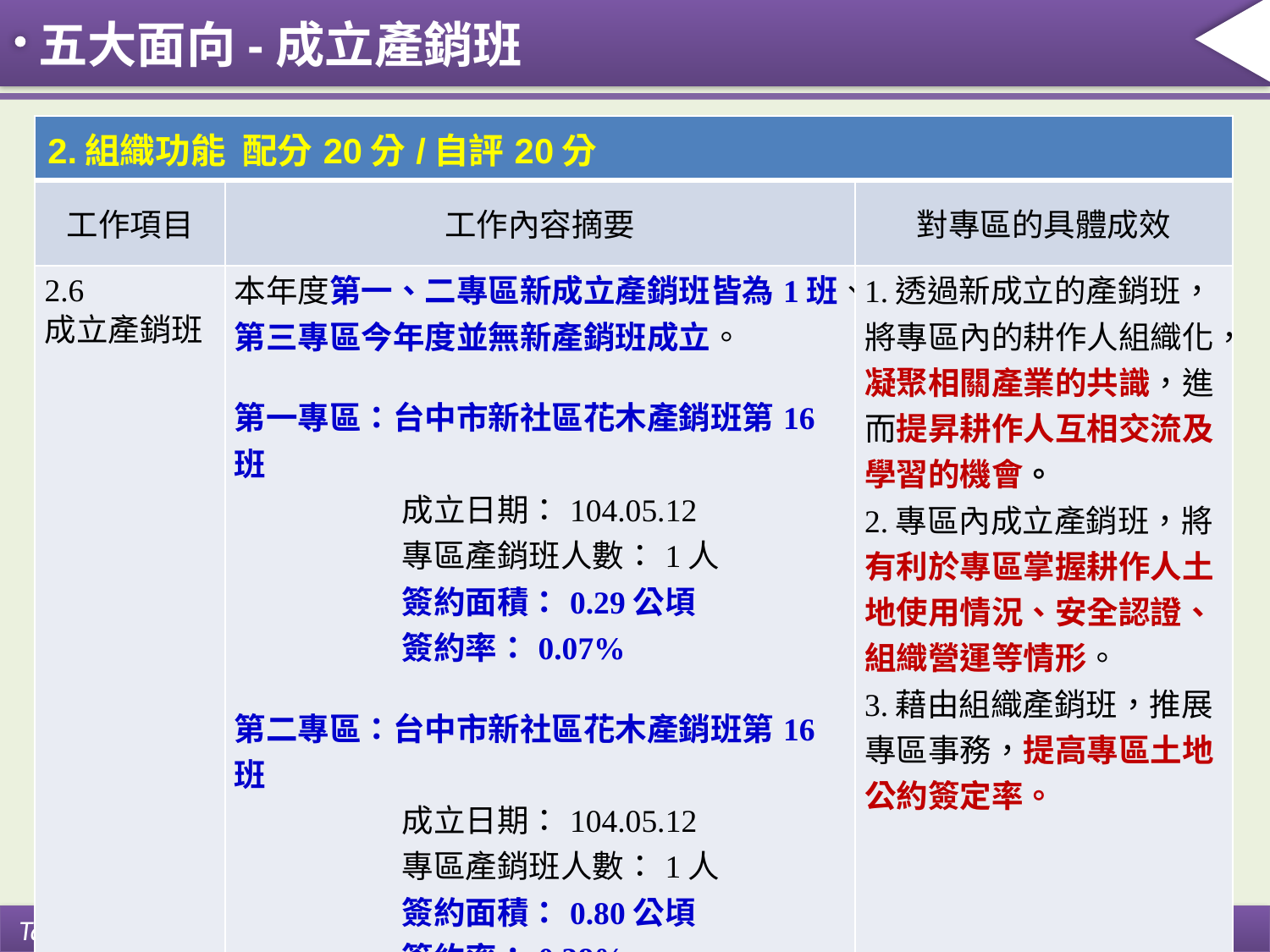

五大面向-成立產銷班

| 2.組織功能 配分20分/自評20分 |  |  |
| --- | --- | --- |
| 工作項目 | 工作內容摘要 | 對專區的具體成效 |
| 2.6 成立產銷班 | 本年度第一、二專區新成立產銷班皆為1班、第三專區今年度並無新產銷班成立。 第一專區：台中市新社區花木產銷班第16班 成立日期：104.05.12 專區產銷班人數：1人 簽約面積：0.29公頃 簽約率：0.07% 第二專區：台中市新社區花木產銷班第16班 成立日期：104.05.12 專區產銷班人數：1人 簽約面積：0.80公頃 簽約率：0.38% | 1.透過新成立的產銷班，將專區內的耕作人組織化，凝聚相關產業的共識，進而提昇耕作人互相交流及學習的機會。 2.專區內成立產銷班，將有利於專區掌握耕作人土地使用情況、安全認證、組織營運等情形。 3.藉由組織產銷班，推展專區事務，提高專區土地公約簽定率。 |